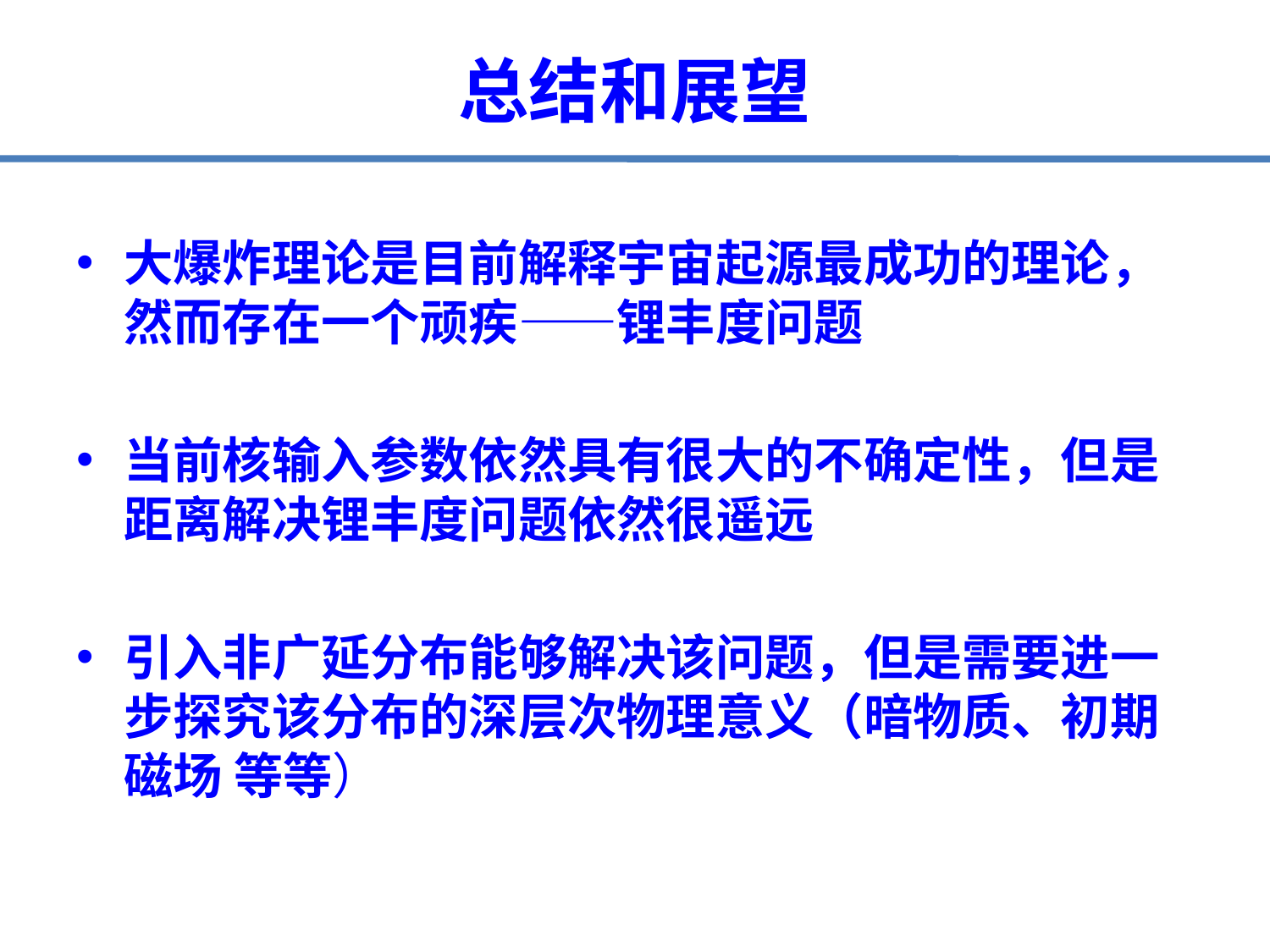

# 总结和展望
大爆炸理论是目前解释宇宙起源最成功的理论，然而存在一个顽疾——锂丰度问题

当前核输入参数依然具有很大的不确定性，但是距离解决锂丰度问题依然很遥远

引入非广延分布能够解决该问题，但是需要进一步探究该分布的深层次物理意义（暗物质、初期磁场 等等）